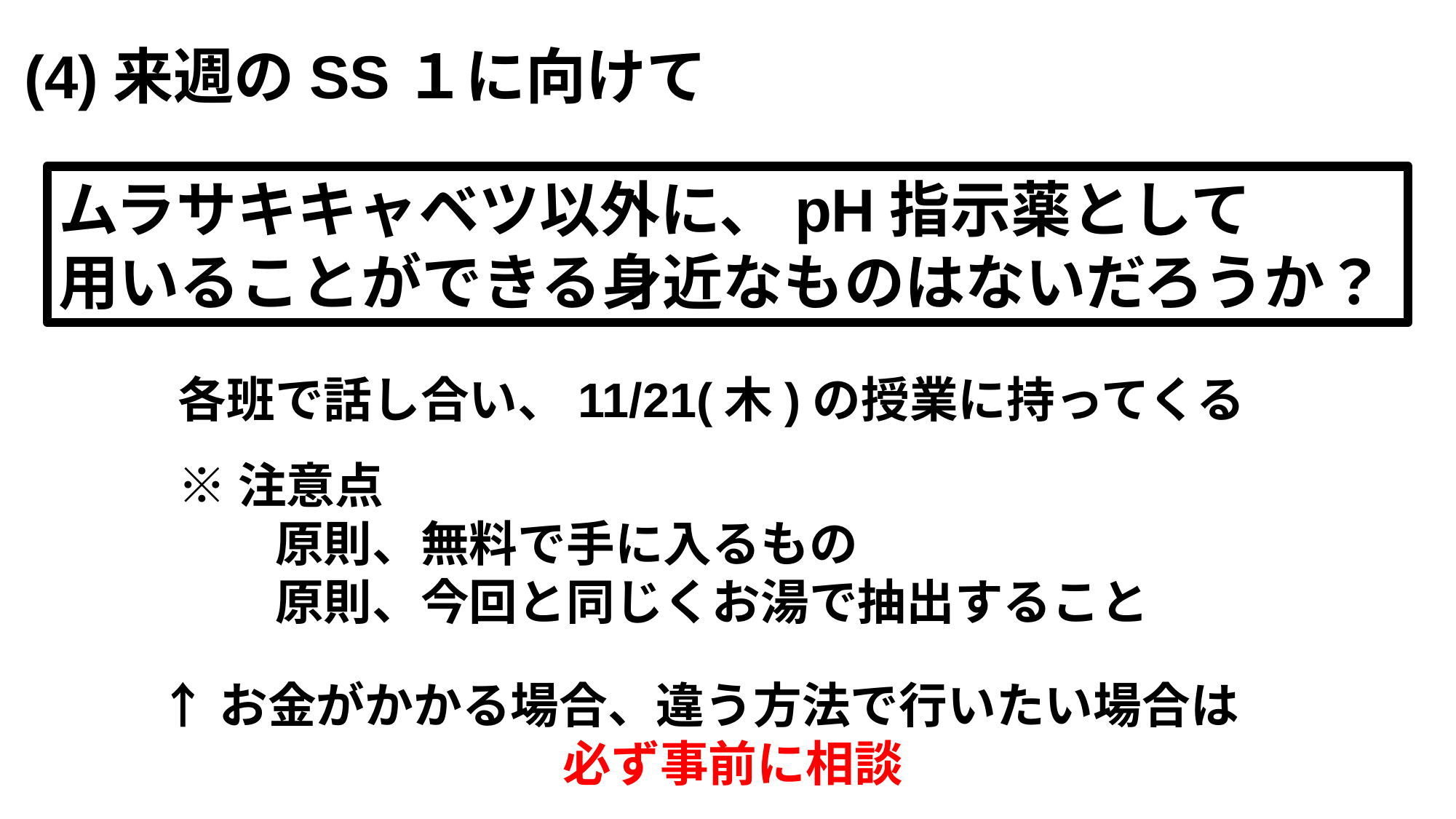

(4)来週のSS１に向けて
ムラサキキャベツ以外に、pH指示薬として
用いることができる身近なものはないだろうか？
各班で話し合い、11/21(木)の授業に持ってくる
※注意点
　　原則、無料で手に入るもの
　　原則、今回と同じくお湯で抽出すること
↑お金がかかる場合、違う方法で行いたい場合は
　必ず事前に相談